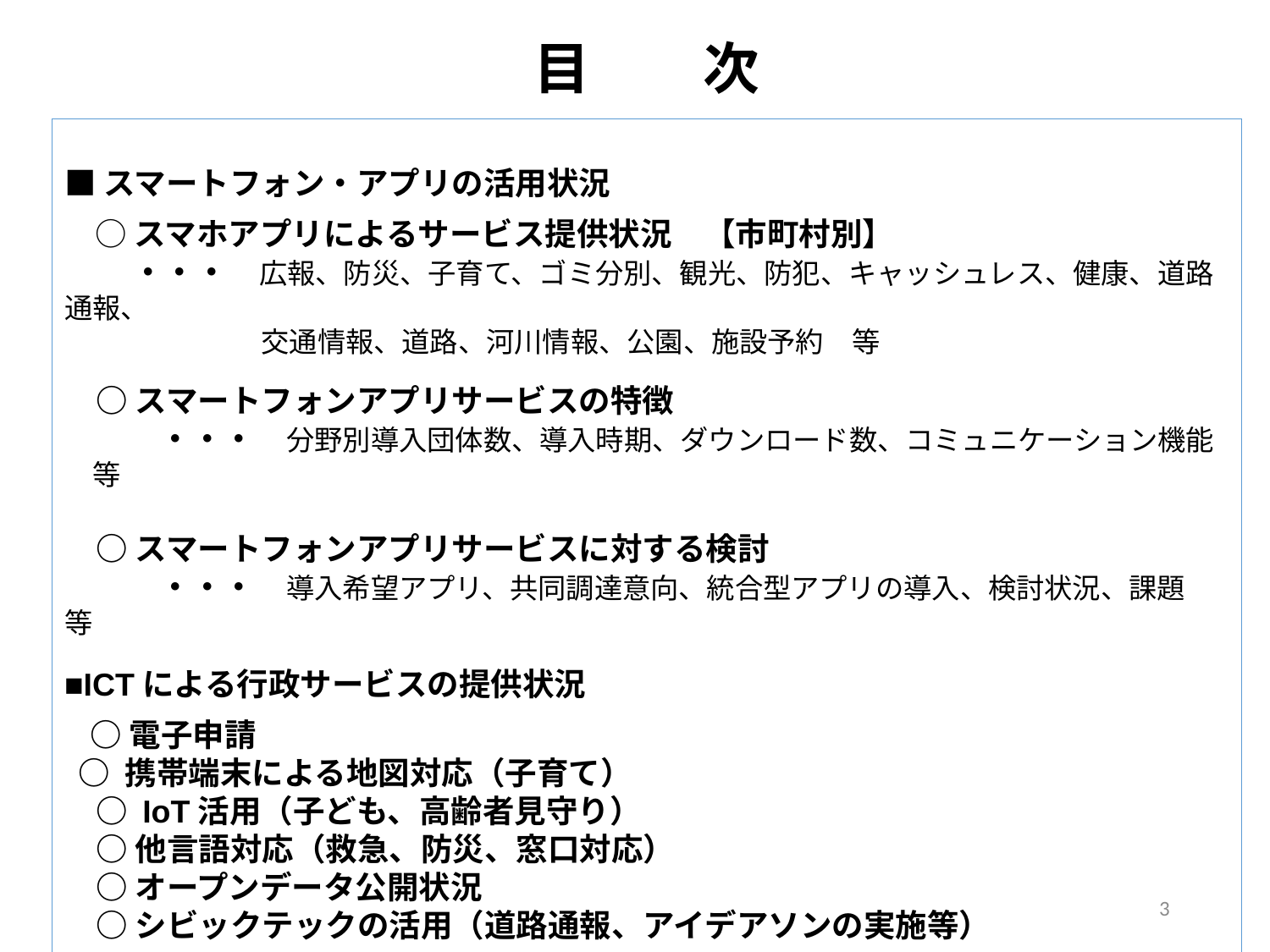

目　　次

■スマートフォン・アプリの活用状況

 　○ スマホアプリによるサービス提供状況　【市町村別】
    　・・・　広報、防災、子育て、ゴミ分別、観光、防犯、キャッシュレス、健康、道路通報、
　　　　　　　交通情報、道路、河川情報、公園、施設予約　等

　○ スマートフォンアプリサービスの特徴
　　　・・・　分野別導入団体数、導入時期、ダウンロード数、コミュニケーション機能　等

　○ スマートフォンアプリサービスに対する検討
　　　・・・　導入希望アプリ、共同調達意向、統合型アプリの導入、検討状況、課題　等

■ICTによる行政サービスの提供状況

　 ○ 電子申請
  ○ 携帯端末による地図対応（子育て）
　○ IoT活用（子ども、高齢者見守り）
　○ 他言語対応（救急、防災、窓口対応）
　○ オープンデータ公開状況
　○ シビックテックの活用（道路通報、アイデアソンの実施等）

■ICT化を進めるにあたっての課題（まとめ）
3